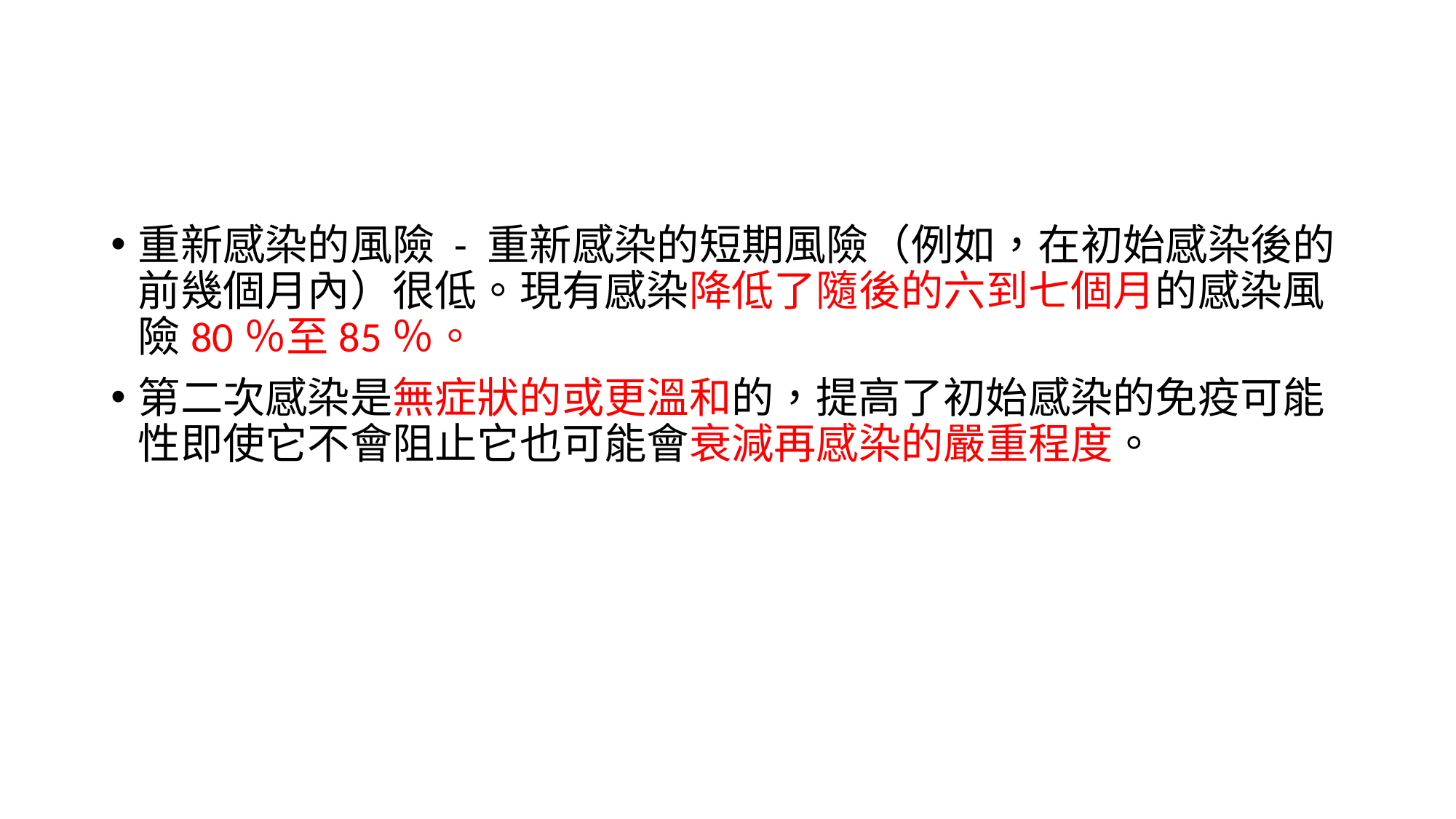

#
重新感染的風險 - 重新感染的短期風險（例如，在初始感染後的前幾個月內）很低。現有感染降低了隨後的六到七個月的感染風險80％至85％。
第二次感染是無症狀的或更溫和的，提高了初始感染的免疫可能性即使它不會阻止它也可能會衰減再感染的嚴重程度。